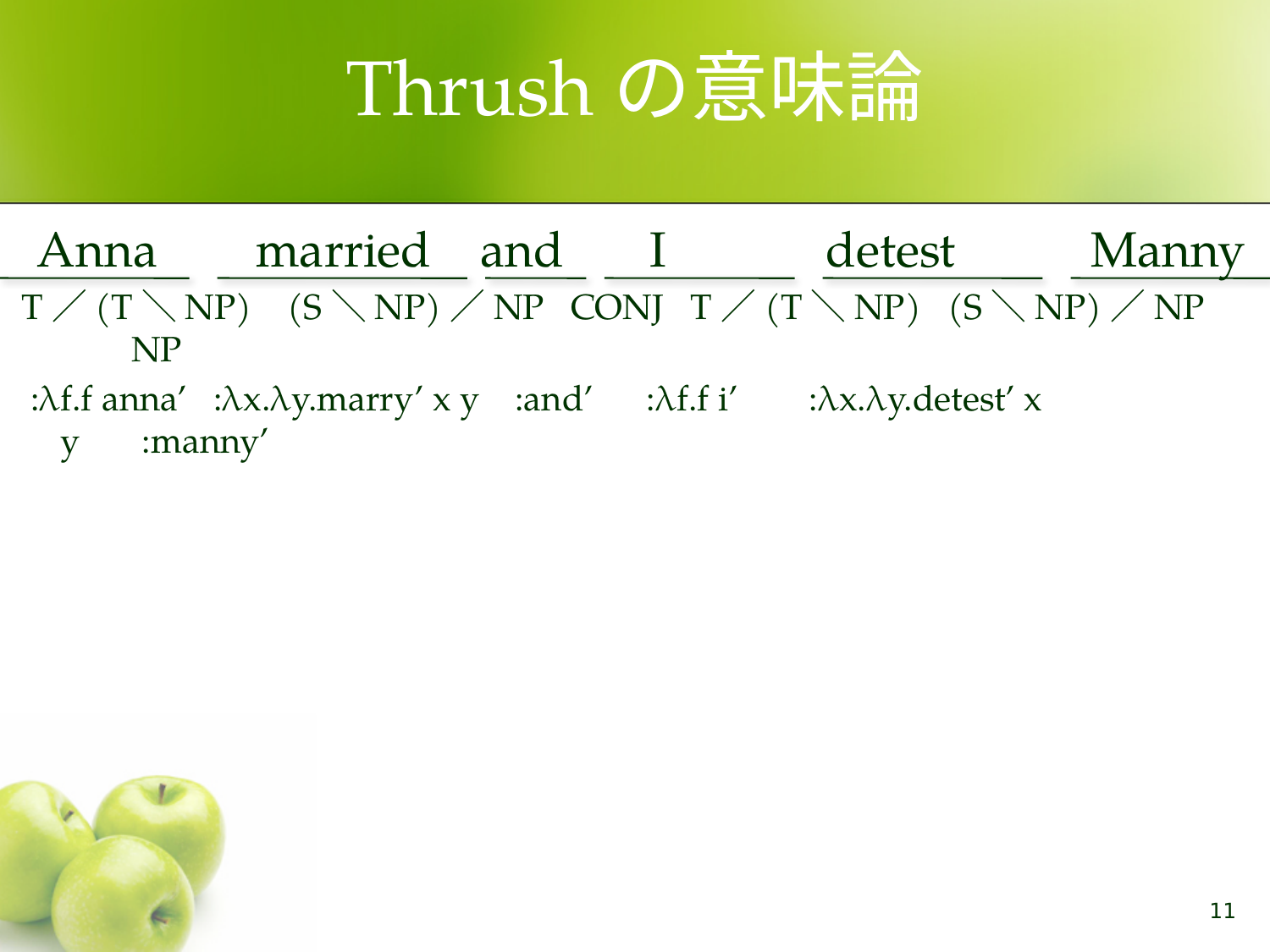

# Thrushの意味論
  Anna        married    and       I             detest           Manny
 T／(T＼NP)    (S＼NP)／NP   CONJ   T／(T＼NP)   (S＼NP)／NP              NP
  :λf.f anna’   :λx.λy.marry’ x y    :and’      :λf.f i’        :λx.λy.detest’ x y       :manny’
11